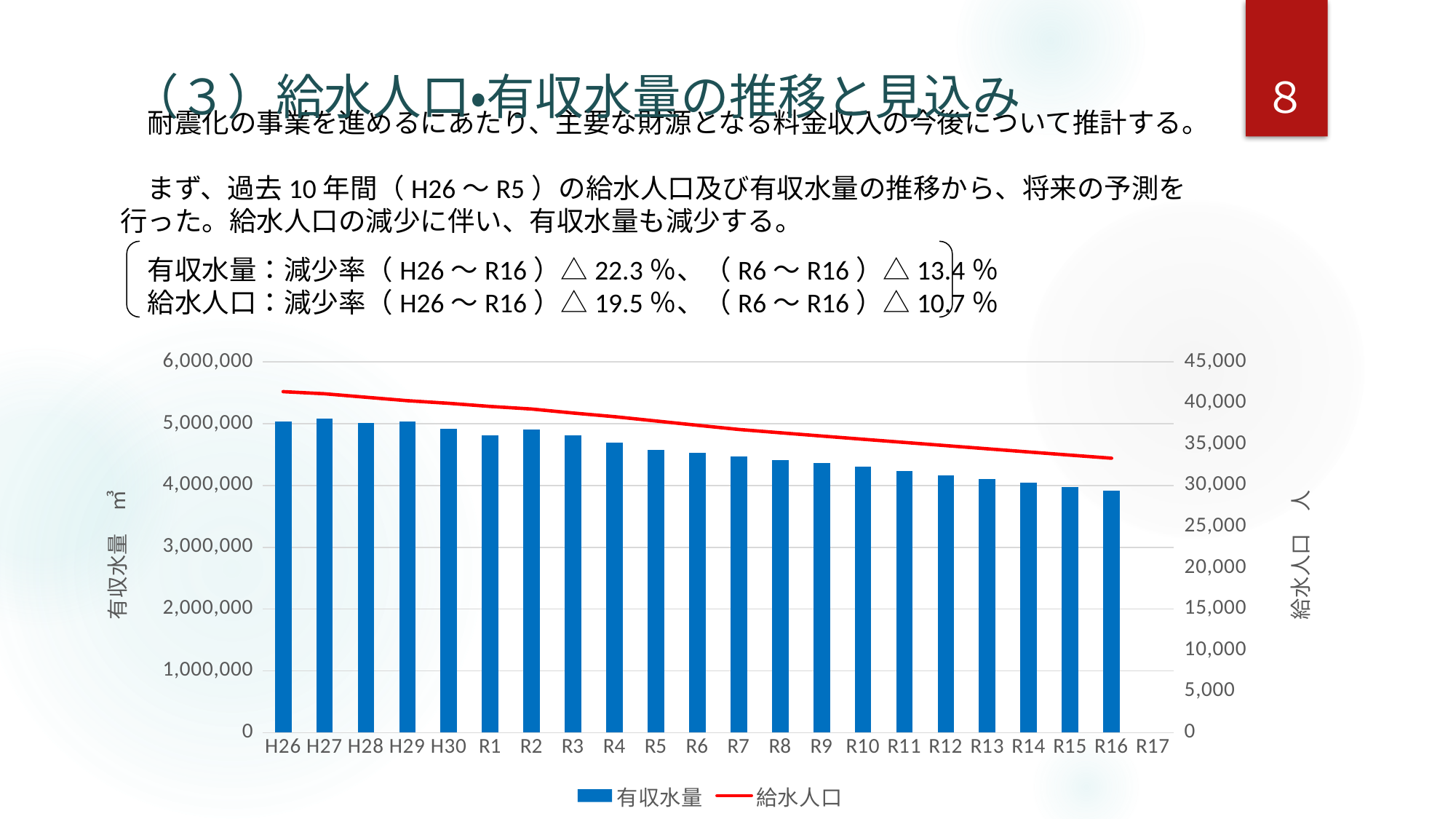

８
（３）給水人口・有収水量の推移と見込み
　耐震化の事業を進めるにあたり、主要な財源となる料金収入の今後について推計する。
　まず、過去10年間（H26～R5）の給水人口及び有収水量の推移から、将来の予測を行った。給水人口の減少に伴い、有収水量も減少する。
　有収水量：減少率（H26～R16）△22.3％、（R6～R16）△13.4％
　給水人口：減少率（H26～R16）△19.5％、（R6～R16）△10.7％

[unsupported chart]